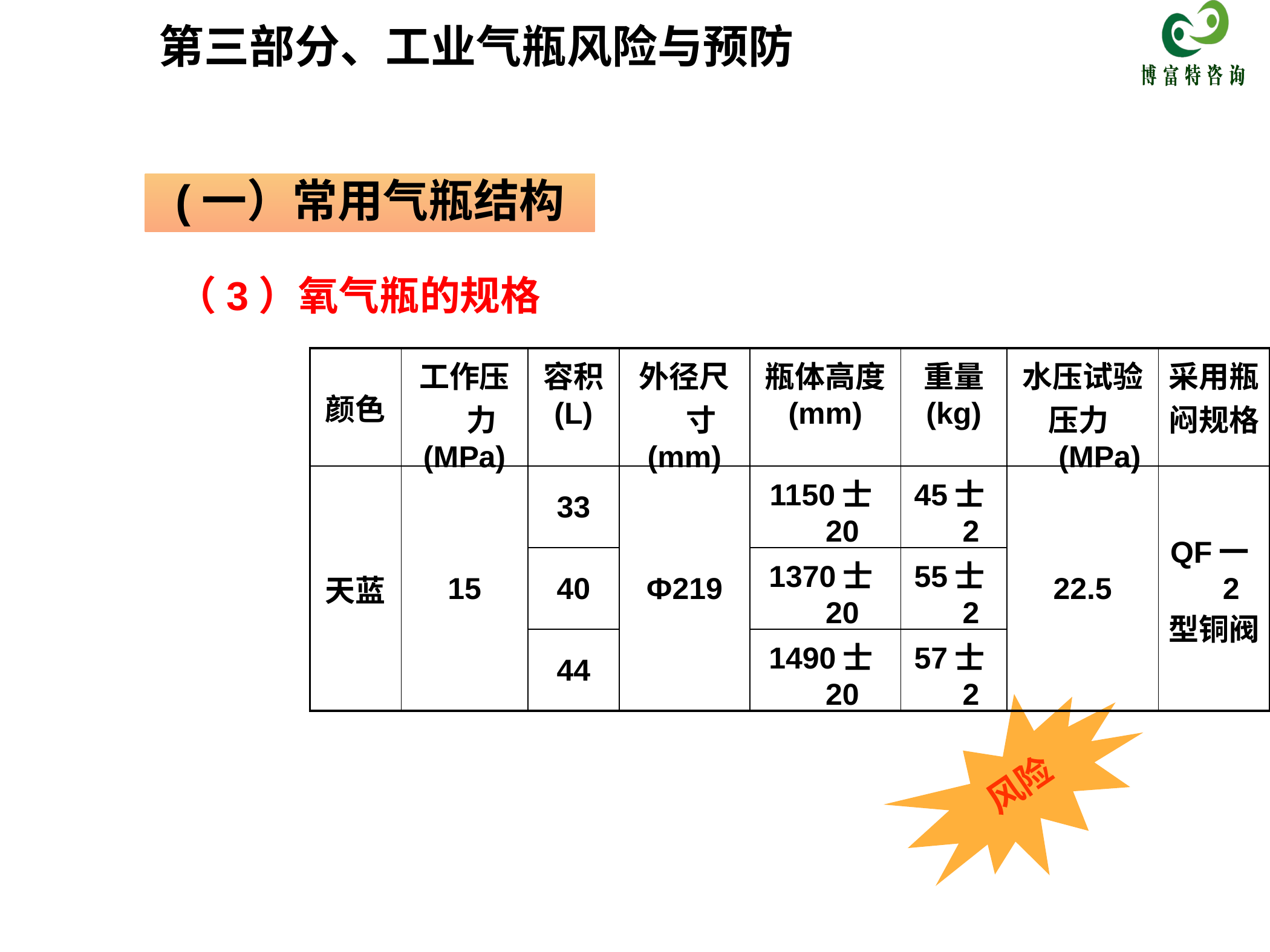

第三部分、工业气瓶风险与预防
(一）常用气瓶结构
（3）氧气瓶的规格
| 颜色 | 工作压力 (MPa) | 容积 (L) | 外径尺寸 (mm) | 瓶体高度 (mm) | 重量 (kg) | 水压试验 压力(MPa) | 采用瓶 闷规格 |
| --- | --- | --- | --- | --- | --- | --- | --- |
| 天蓝 | 15 | 33 | Ф219 | 1150士20 | 45士2 | 22.5 | QF一2 型铜阀 |
|  |  | 40 |  | 1370士20 | 55士2 |  |  |
|  |  | 44 |  | 1490士20 | 57士2 |  |  |
风险